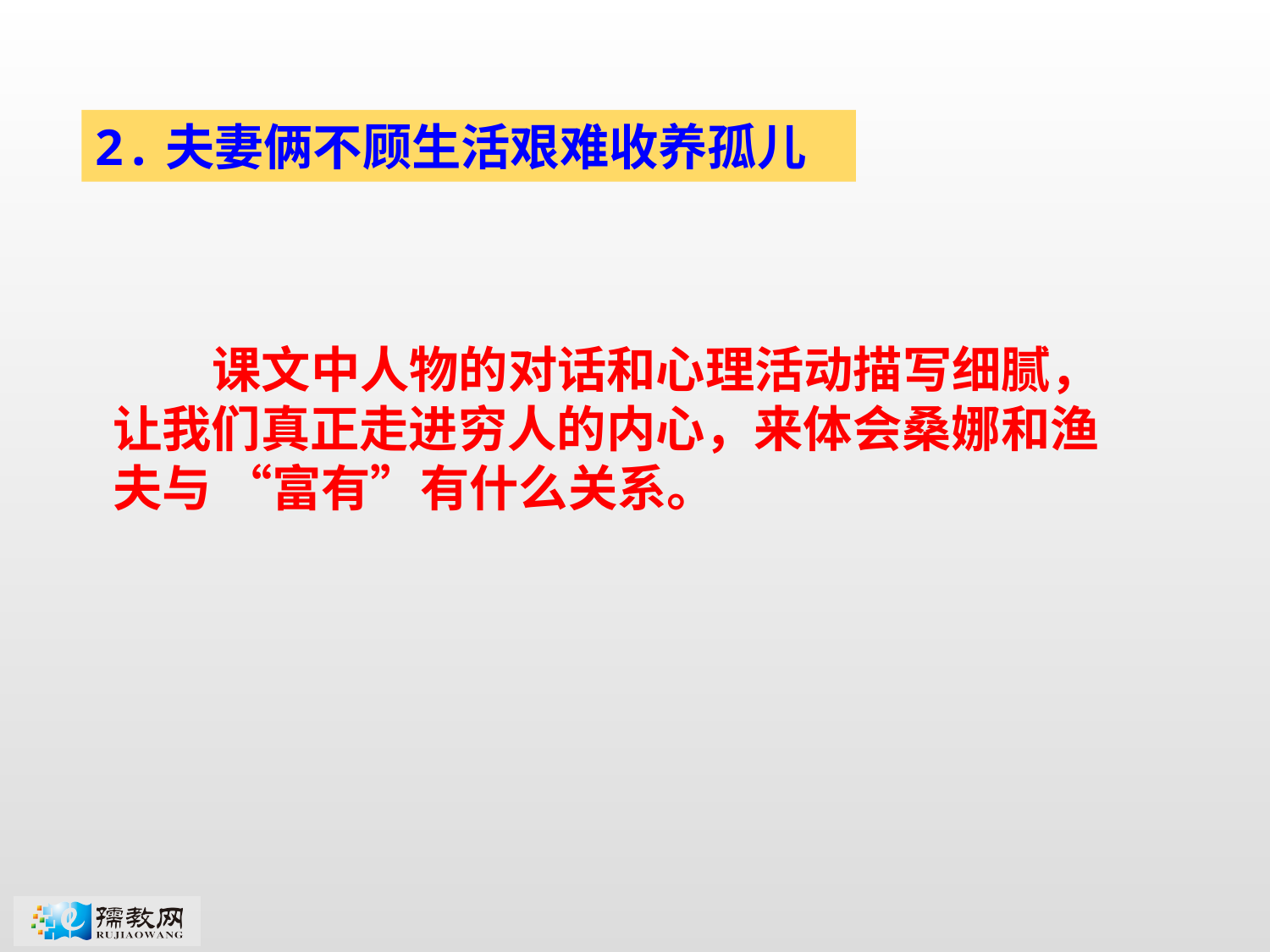

2.夫妻俩不顾生活艰难收养孤儿
　　　　课文中人物的对话和心理活动描写细腻，让我们真正走进穷人的内心，来体会桑娜和渔夫与 “富有”有什么关系。